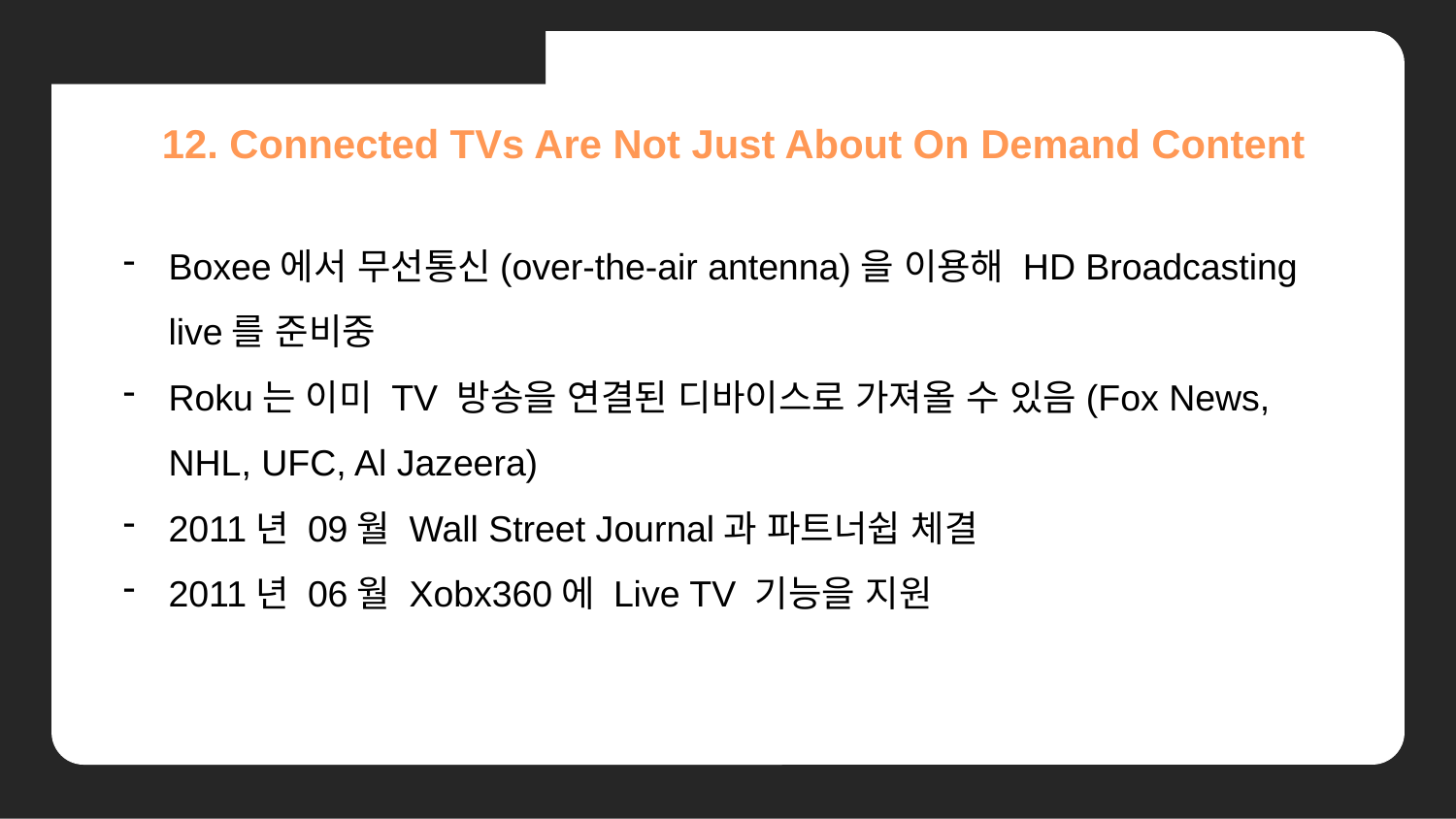

03. Connected TV와 Traditional Pay TV

12. Connected TVs Are Not Just About On Demand Content
Boxee에서 무선통신(over-the-air antenna)을 이용해 HD Broadcasting live를 준비중
Roku는 이미 TV 방송을 연결된 디바이스로 가져올 수 있음(Fox News, NHL, UFC, Al Jazeera)
2011년 09월 Wall Street Journal과 파트너쉽 체결
2011년 06월 Xobx360에 Live TV 기능을 지원